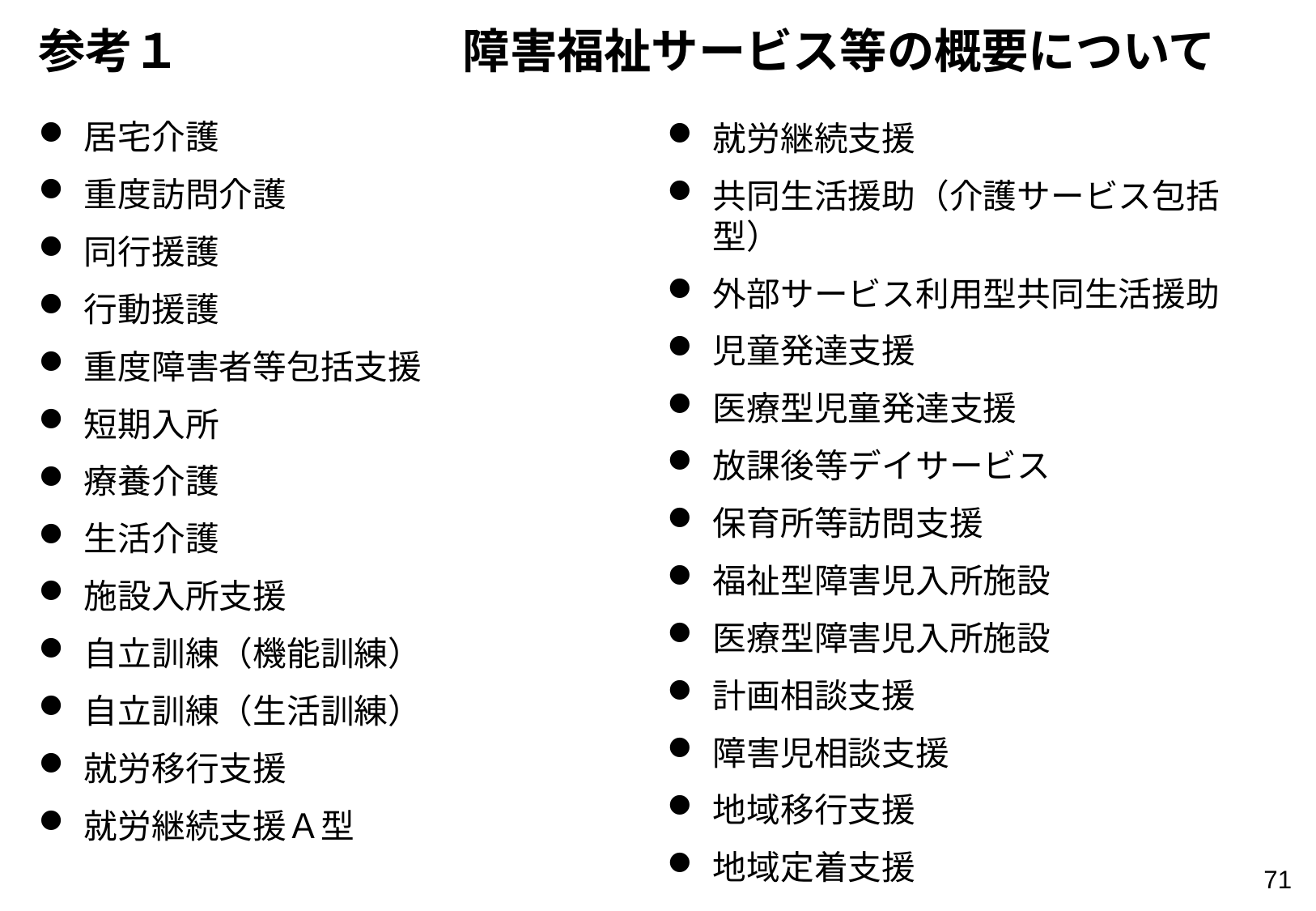

参考１　　　　　　障害福祉サービス等の概要について
居宅介護
重度訪問介護
同行援護
行動援護
重度障害者等包括支援
短期入所
療養介護
生活介護
施設入所支援
自立訓練（機能訓練）
自立訓練（生活訓練）
就労移行支援
就労継続支援Ａ型
就労継続支援
共同生活援助（介護サービス包括型）
外部サービス利用型共同生活援助
児童発達支援
医療型児童発達支援
放課後等デイサービス
保育所等訪問支援
福祉型障害児入所施設
医療型障害児入所施設
計画相談支援
障害児相談支援
地域移行支援
地域定着支援
71